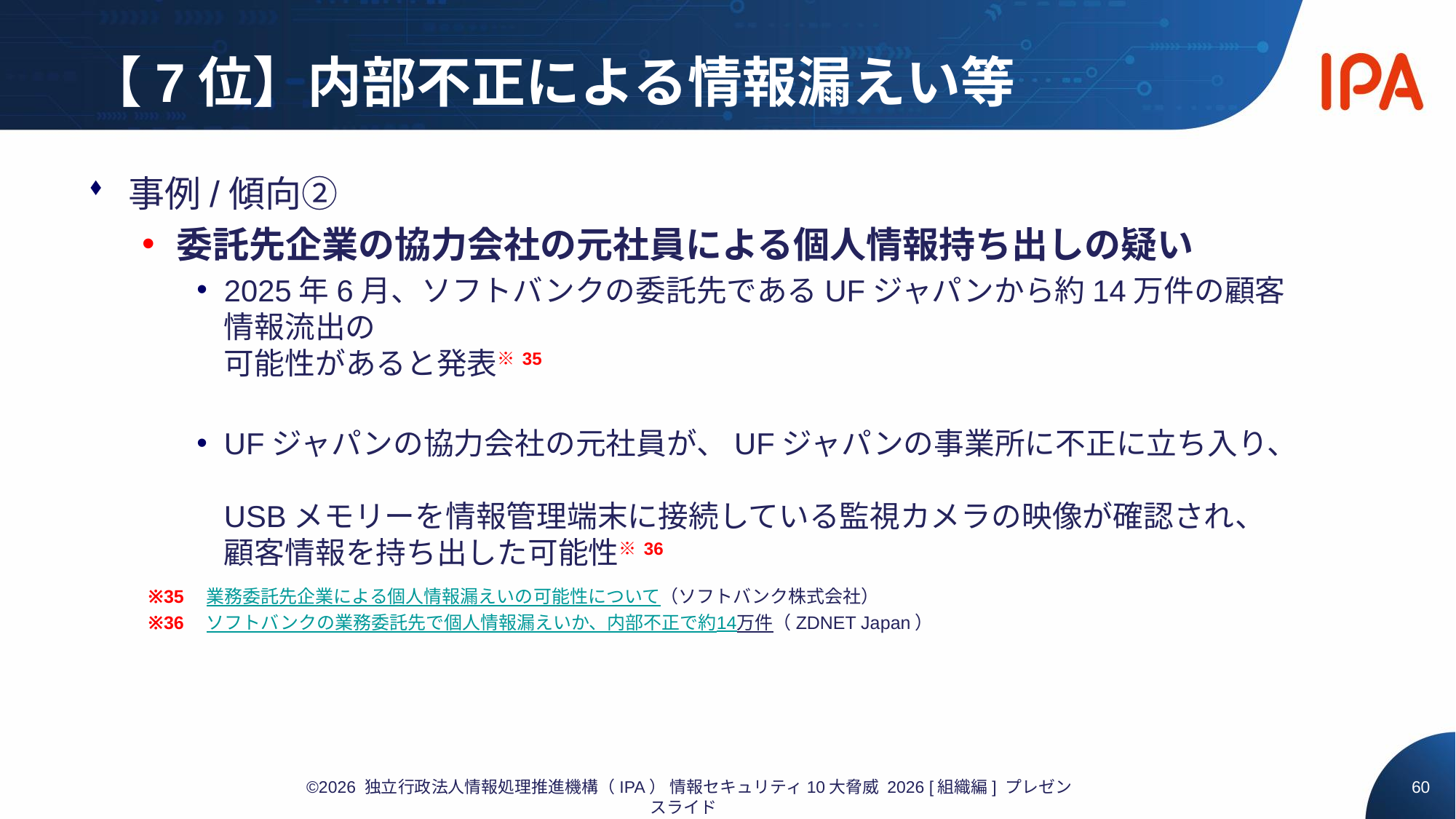

# 【7位】内部不正による情報漏えい等
事例/傾向②
委託先企業の協力会社の元社員による個人情報持ち出しの疑い
2025年6月、ソフトバンクの委託先であるUFジャパンから約14万件の顧客情報流出の
可能性があると発表※35

UFジャパンの協力会社の元社員が、UFジャパンの事業所に不正に立ち入り、
USBメモリーを情報管理端末に接続している監視カメラの映像が確認され、顧客情報を持ち出した可能性※36

※35　業務委託先企業による個人情報漏えいの可能性について（ソフトバンク株式会社）
※36　ソフトバンクの業務委託先で個人情報漏えいか、内部不正で約14万件（ZDNET Japan）
60
©2026 独立行政法人情報処理推進機構（IPA） 情報セキュリティ10大脅威 2026 [組織編] プレゼンスライド